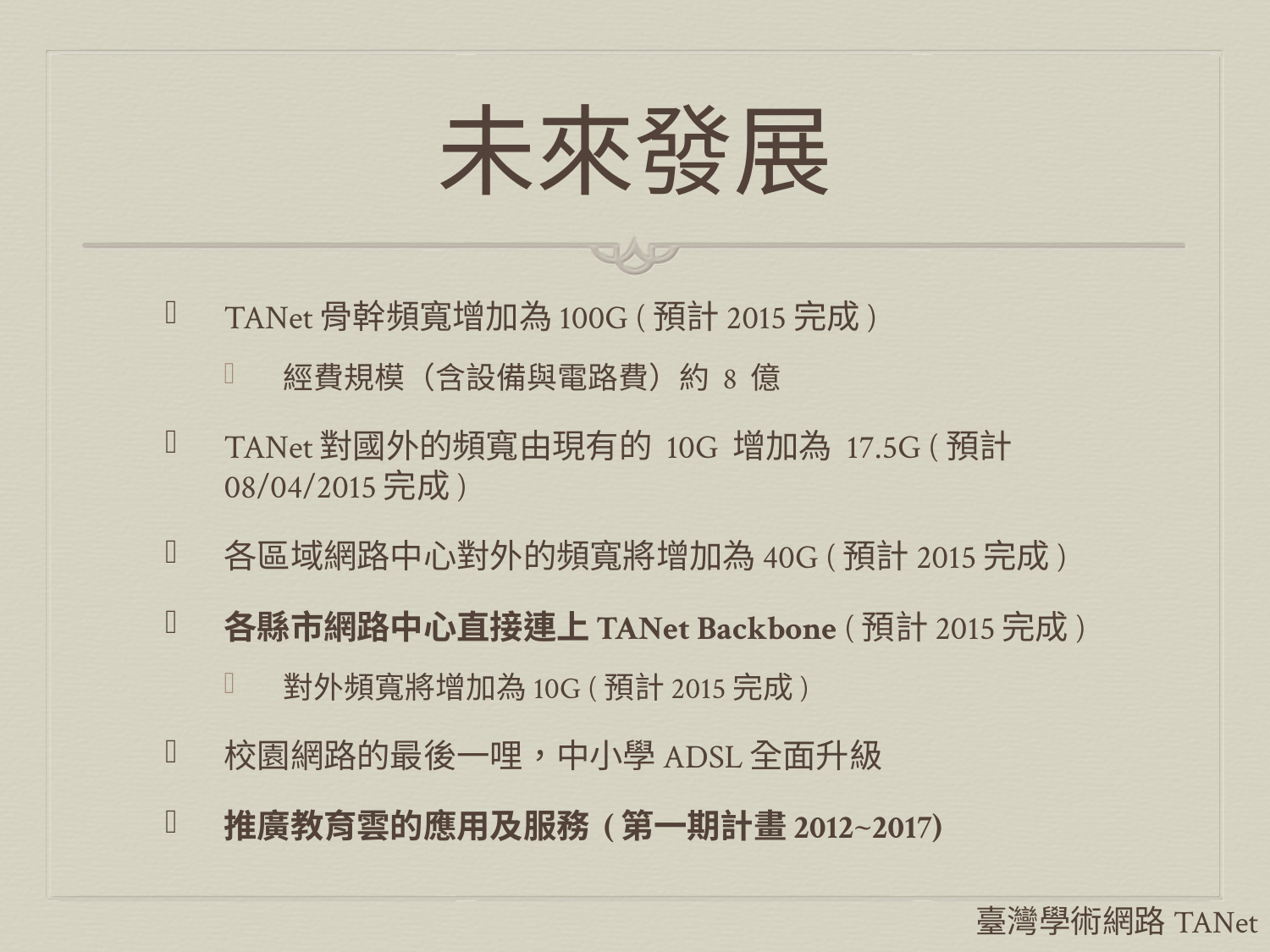

# 未來發展
TANet骨幹頻寬增加為100G (預計2015完成)
經費規模（含設備與電路費）約 8 億
TANet對國外的頻寬由現有的 10G 增加為 17.5G (預計08/04/2015完成)
各區域網路中心對外的頻寬將增加為40G (預計2015完成)
各縣市網路中心直接連上TANet Backbone (預計2015完成)
對外頻寬將增加為10G (預計2015完成)
校園網路的最後一哩，中小學ADSL全面升級
推廣教育雲的應用及服務 (第一期計畫2012~2017)
臺灣學術網路TANet